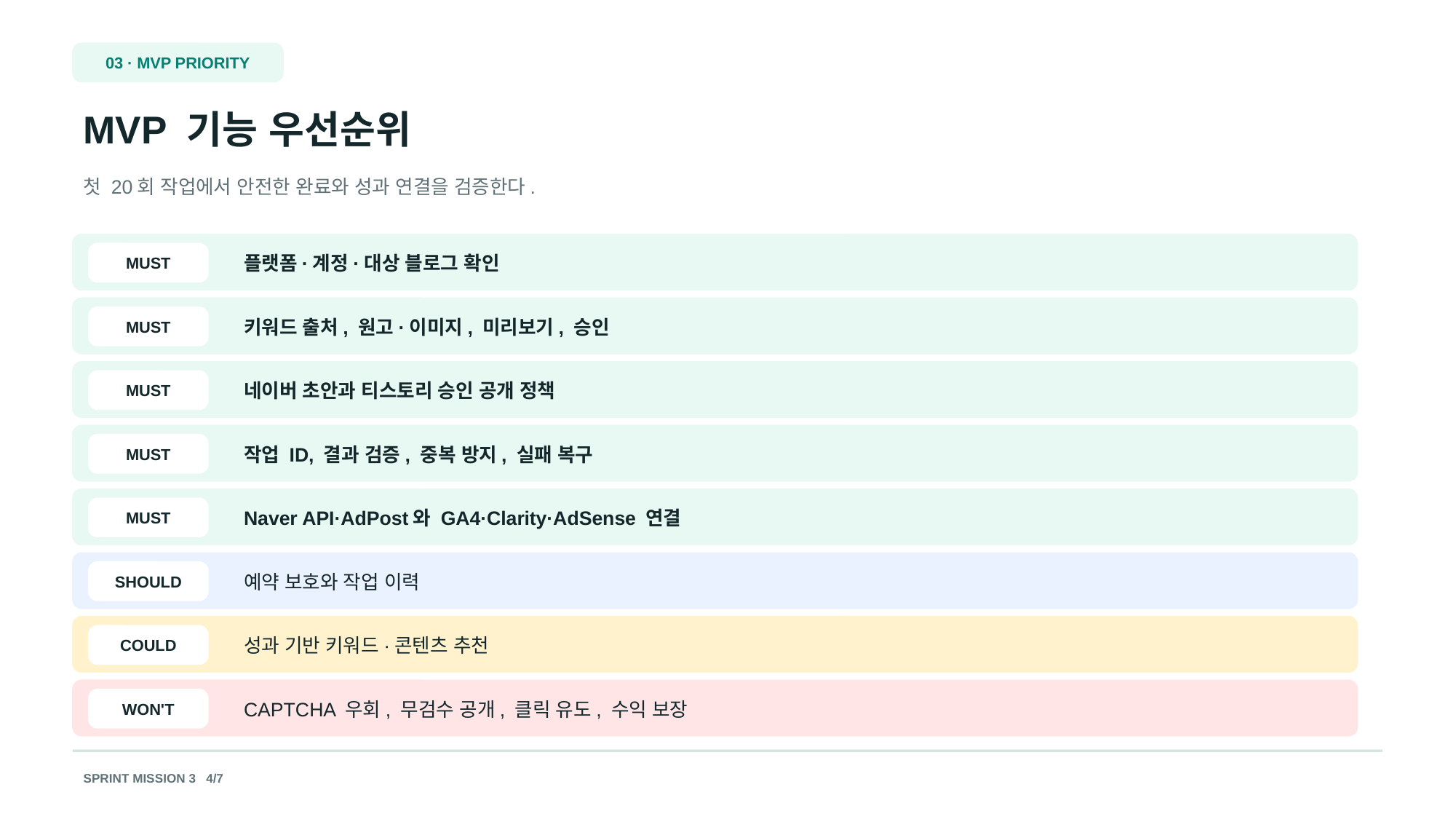

03 · MVP PRIORITY
MVP 기능 우선순위
첫 20회 작업에서 안전한 완료와 성과 연결을 검증한다.

플랫폼·계정·대상 블로그 확인

MUST

키워드 출처, 원고·이미지, 미리보기, 승인

MUST

네이버 초안과 티스토리 승인 공개 정책

MUST

작업 ID, 결과 검증, 중복 방지, 실패 복구

MUST

Naver API·AdPost와 GA4·Clarity·AdSense 연결

MUST

예약 보호와 작업 이력

SHOULD

성과 기반 키워드·콘텐츠 추천

COULD

CAPTCHA 우회, 무검수 공개, 클릭 유도, 수익 보장

WON'T

SPRINT MISSION 3   4/7